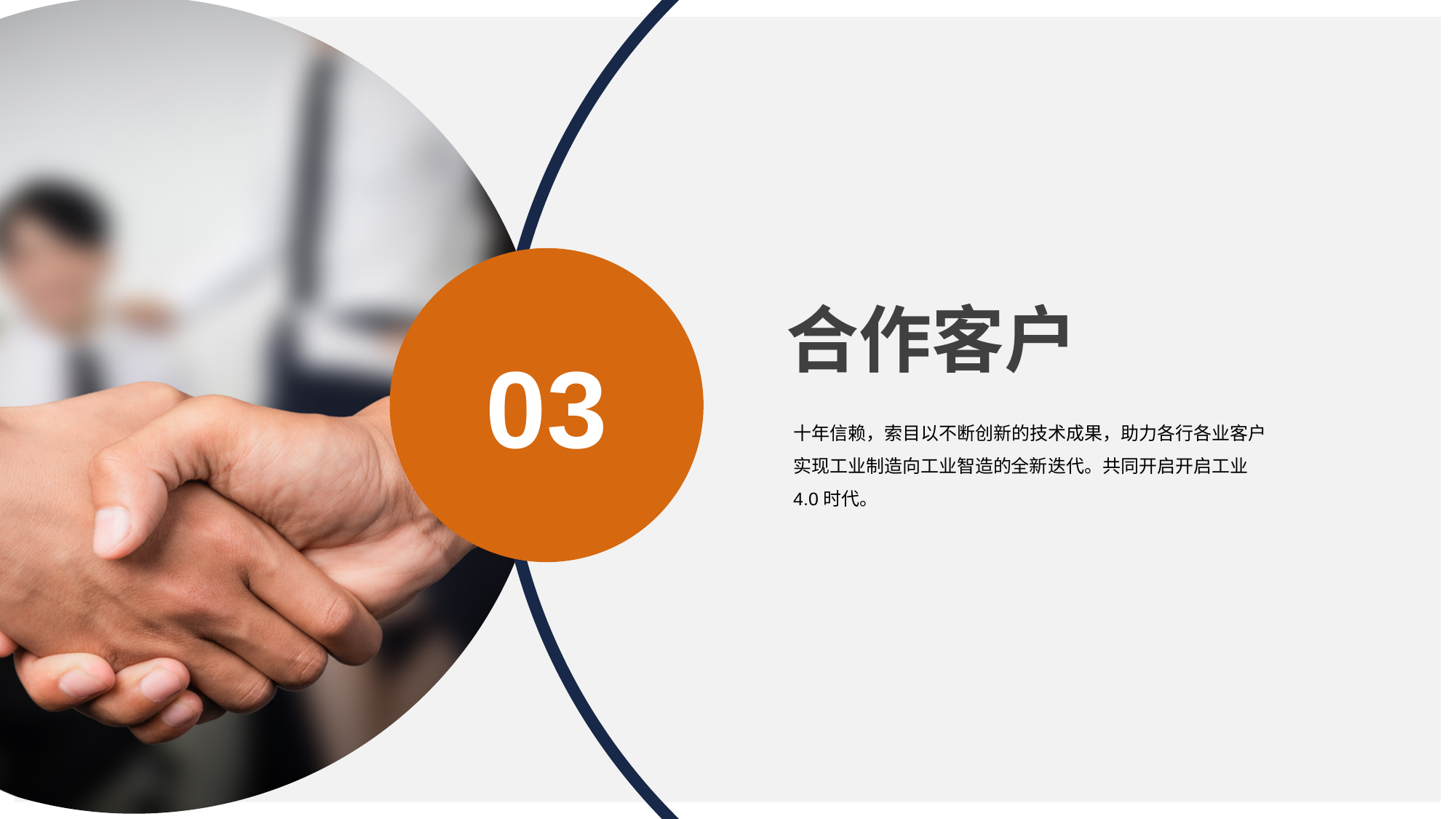

合作客户
03
十年信赖，索目以不断创新的技术成果，助力各行各业客户实现工业制造向工业智造的全新迭代。共同开启开启工业4.0时代。